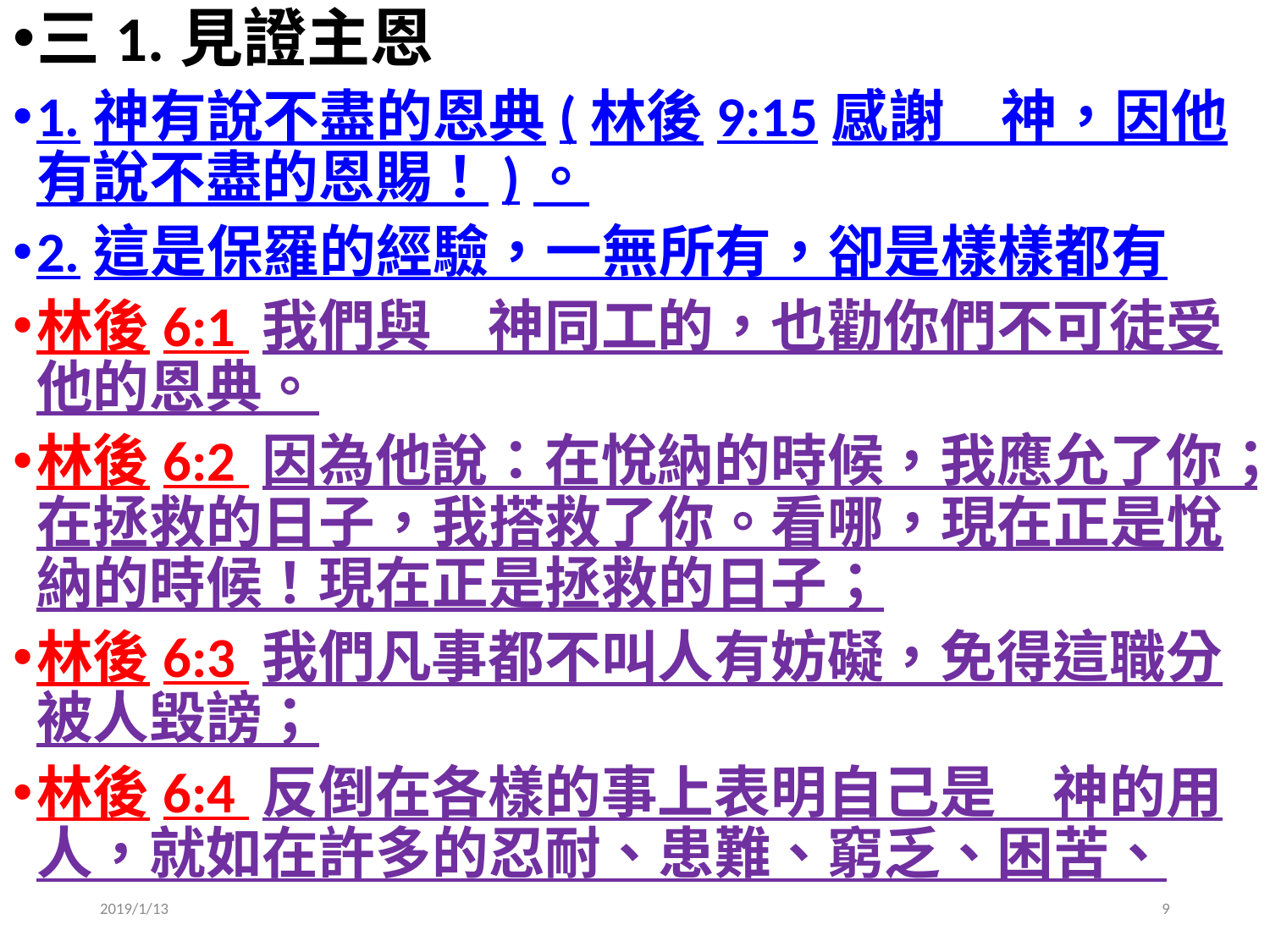

三1.見證主恩
1.神有說不盡的恩典(林後9:15感謝　神，因他有說不盡的恩賜！)。
2.這是保羅的經驗，一無所有，卻是樣樣都有
林後6:1 我們與　神同工的，也勸你們不可徒受他的恩典。
林後6:2 因為他說：在悅納的時候，我應允了你；在拯救的日子，我搭救了你。看哪，現在正是悅納的時候！現在正是拯救的日子；
林後6:3 我們凡事都不叫人有妨礙，免得這職分被人毀謗；
林後6:4 反倒在各樣的事上表明自己是　神的用人，就如在許多的忍耐、患難、窮乏、困苦、

2019/1/13
9